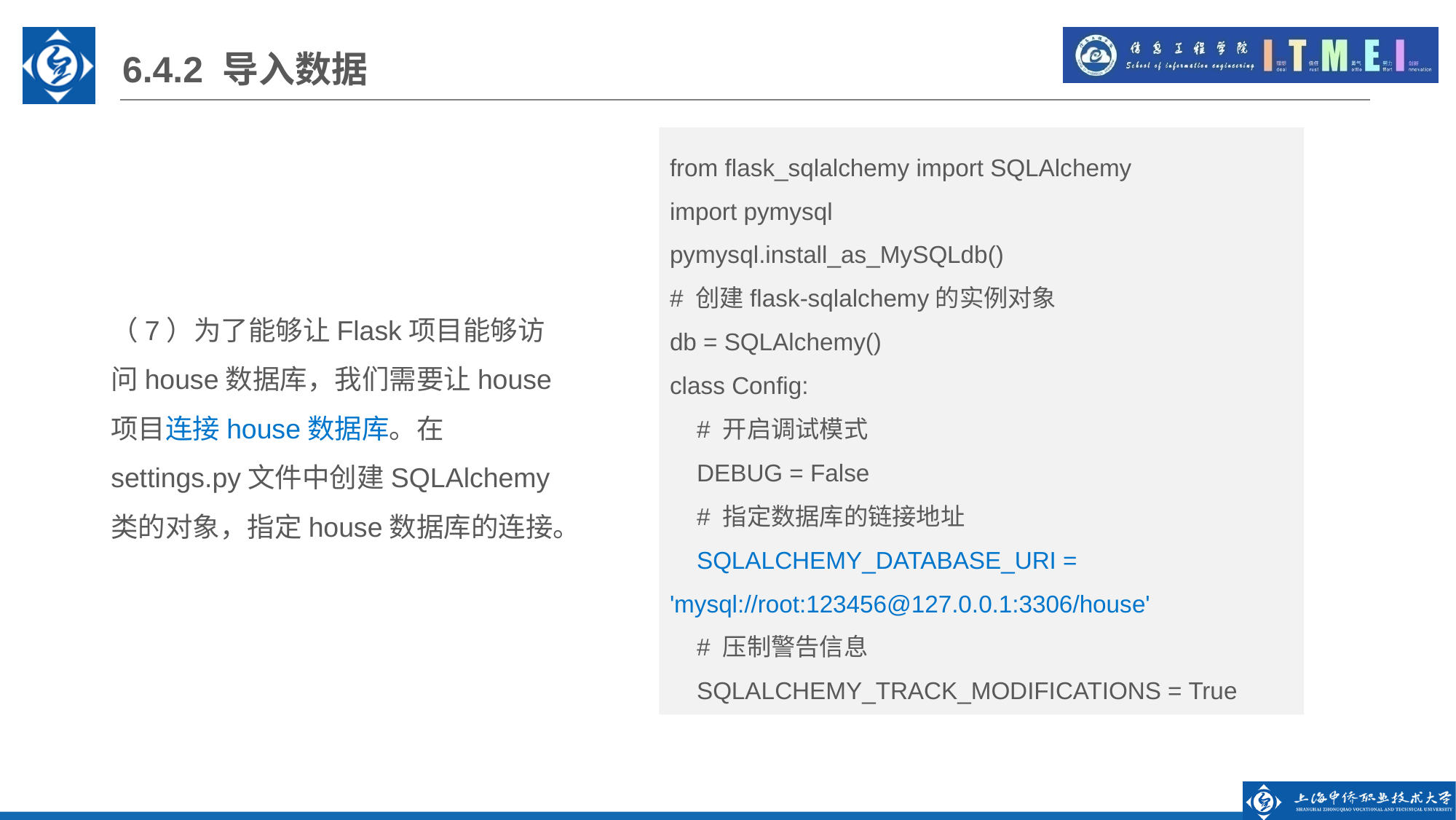

6.4.2 导入数据
from flask_sqlalchemy import SQLAlchemy
import pymysql
pymysql.install_as_MySQLdb()
# 创建flask-sqlalchemy的实例对象
db = SQLAlchemy()
class Config:
    # 开启调试模式
    DEBUG = False
    # 指定数据库的链接地址
    SQLALCHEMY_DATABASE_URI = 'mysql://root:123456@127.0.0.1:3306/house'
    # 压制警告信息
    SQLALCHEMY_TRACK_MODIFICATIONS = True
（7）为了能够让Flask项目能够访问house数据库，我们需要让house项目连接house数据库。在settings.py文件中创建SQLAlchemy类的对象，指定house数据库的连接。